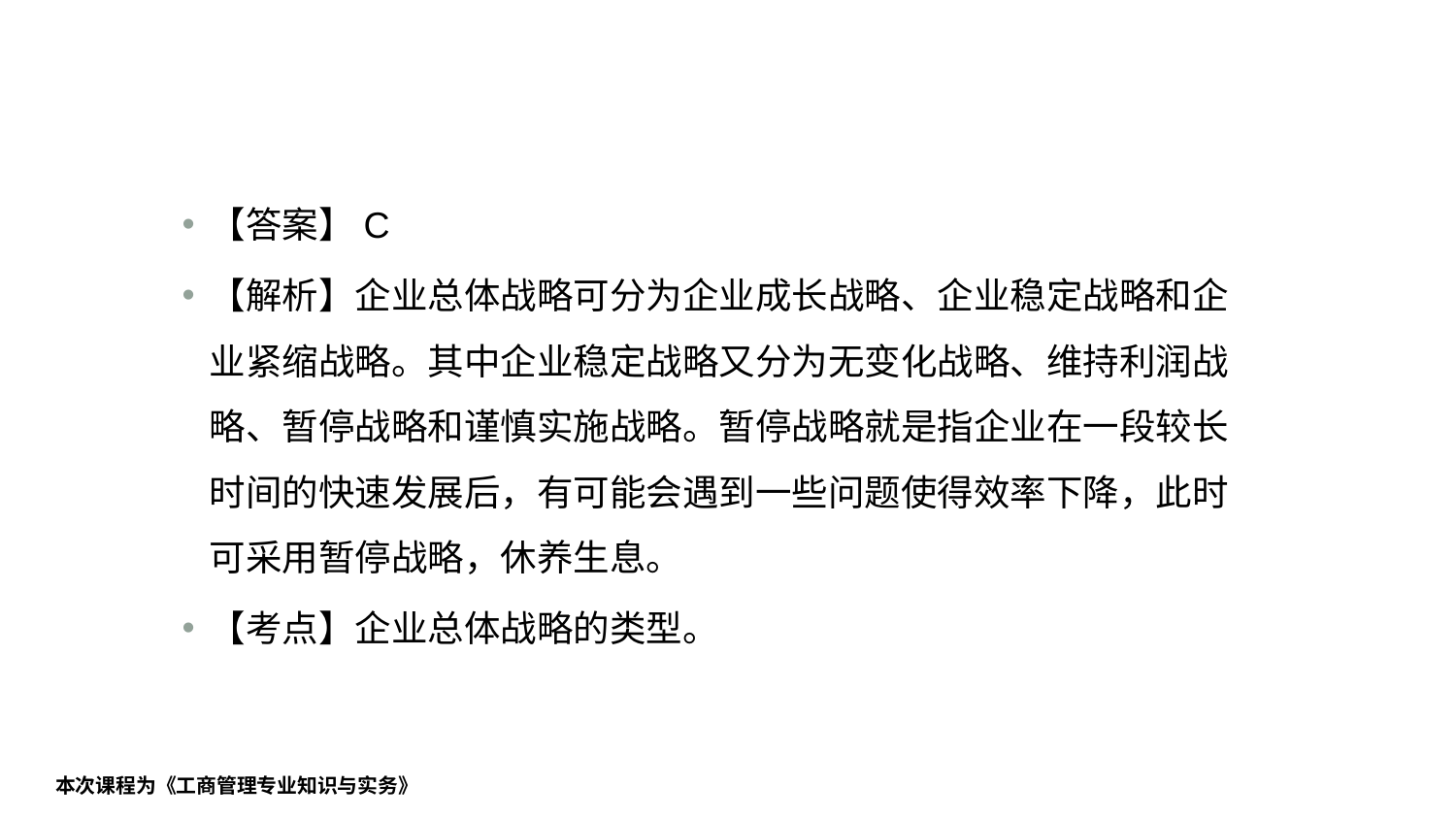

#
【答案】C
【解析】企业总体战略可分为企业成长战略、企业稳定战略和企业紧缩战略。其中企业稳定战略又分为无变化战略、维持利润战略、暂停战略和谨慎实施战略。暂停战略就是指企业在一段较长时间的快速发展后，有可能会遇到一些问题使得效率下降，此时可采用暂停战略，休养生息。
【考点】企业总体战略的类型。